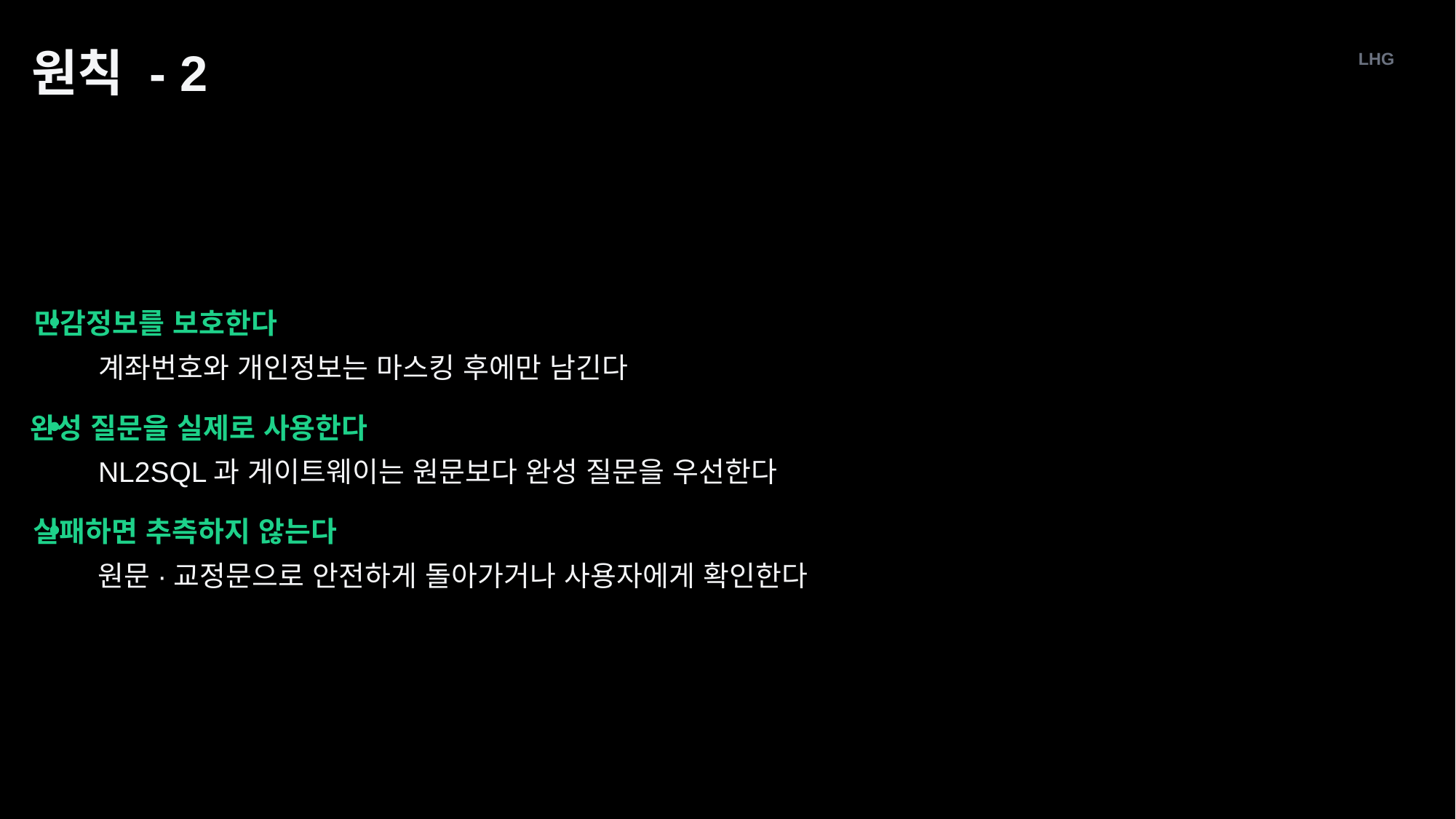

원칙 - 2
LHG
민감정보를 보호한다

계좌번호와 개인정보는 마스킹 후에만 남긴다
완성 질문을 실제로 사용한다

NL2SQL과 게이트웨이는 원문보다 완성 질문을 우선한다
실패하면 추측하지 않는다

원문·교정문으로 안전하게 돌아가거나 사용자에게 확인한다